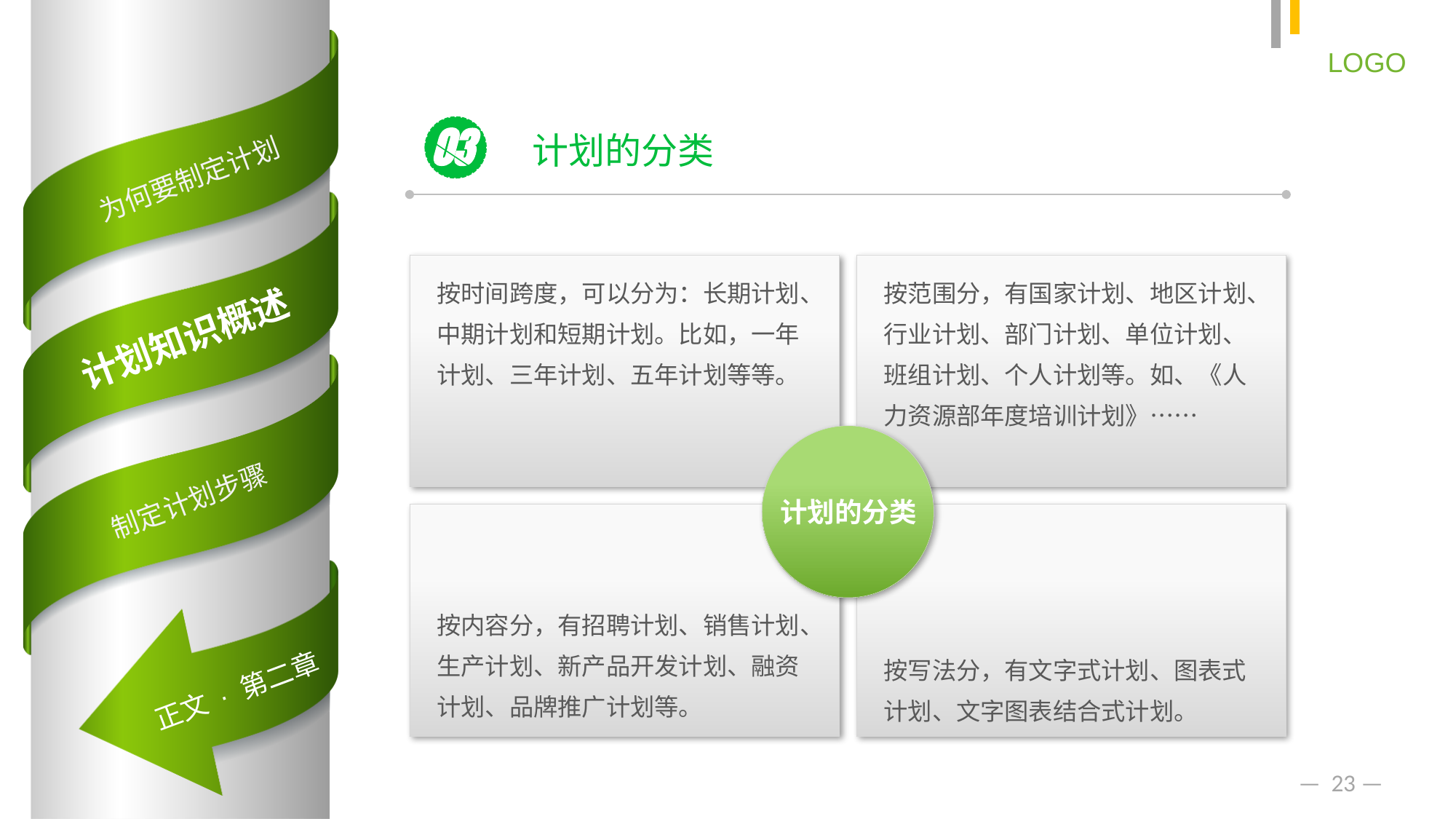

03

计划的分类

按时间跨度，可以分为：长期计划、中期计划和短期计划。比如，一年计划、三年计划、五年计划等等。
按范围分，有国家计划、地区计划、行业计划、部门计划、单位计划、班组计划、个人计划等。如、《人力资源部年度培训计划》……

计划的分类

按内容分，有招聘计划、销售计划、生产计划、新产品开发计划、融资计划、品牌推广计划等。
按写法分，有文字式计划、图表式计划、文字图表结合式计划。